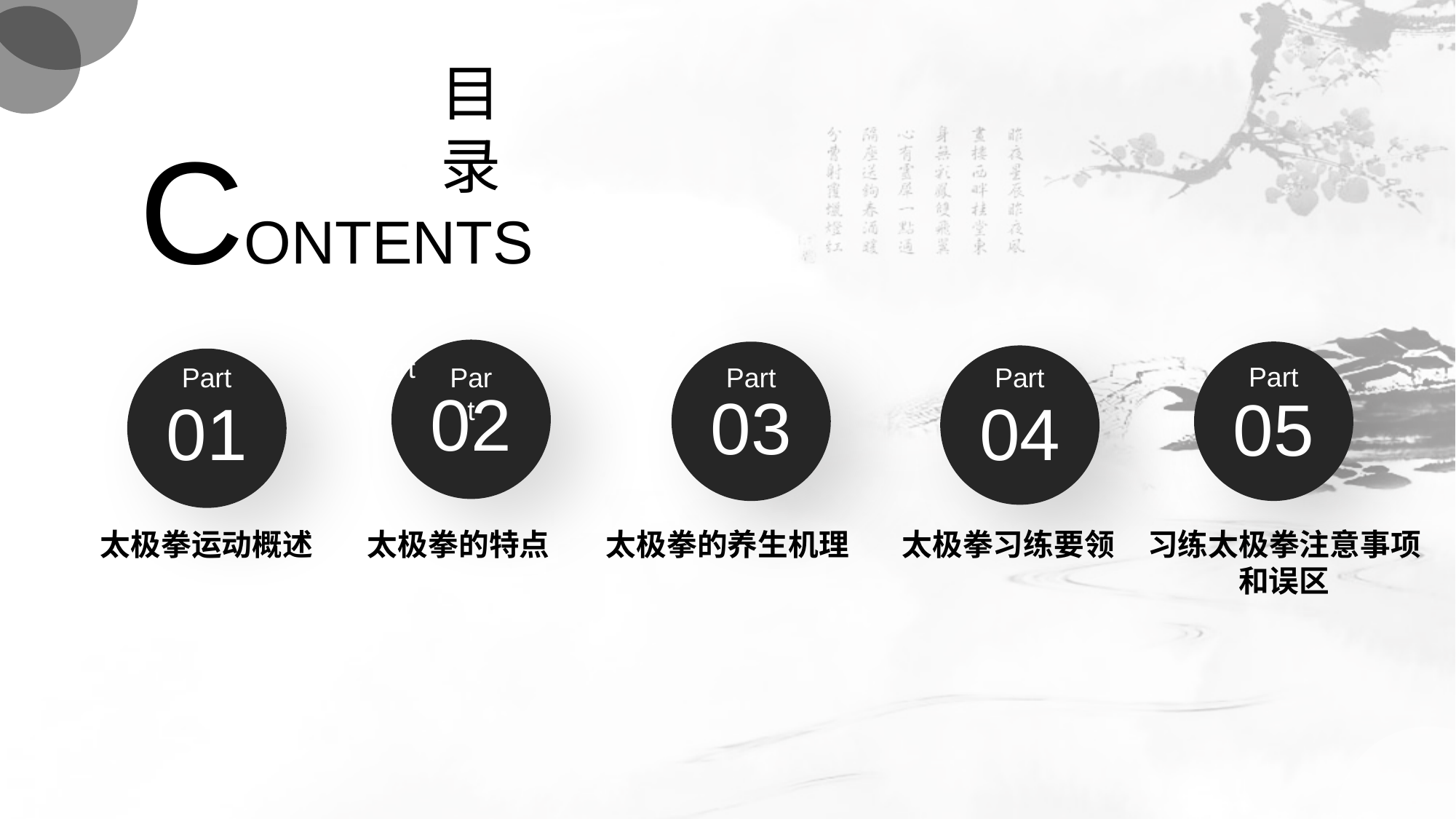

目
录
CONTENTS

02

05

03
Part

04

01
Part
Part
Part
Part
Part
太极拳运动概述
太极拳的特点
太极拳的养生机理
太极拳习练要领
习练太极拳注意事项
和误区

.